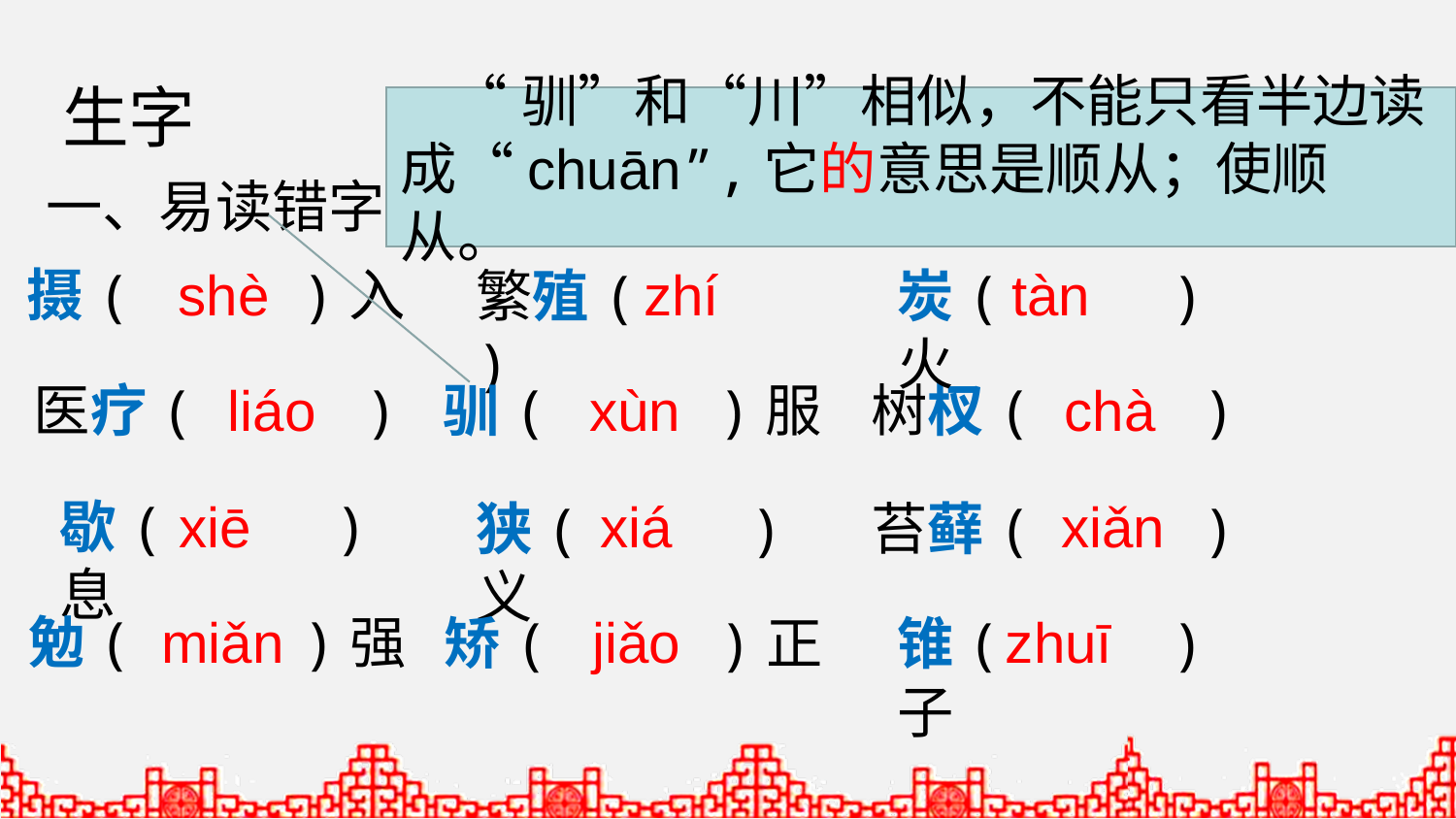

生字
    “驯”和“川”相似，不能只看半边读成“chuān”,它的意思是顺从；使顺从。
一、易读错字
摄(     )入
shè
zhí
tàn
繁殖(     )
炭(     )火
医疗(     )
liáo
驯(     )服
xùn
树杈(     )
chà
歇(     )息
xiē
xiá
xiǎn
狭(     )义
苔藓(     )
勉(     )强
miǎn
jiǎo
zhuī
矫(     )正
锥(     )子